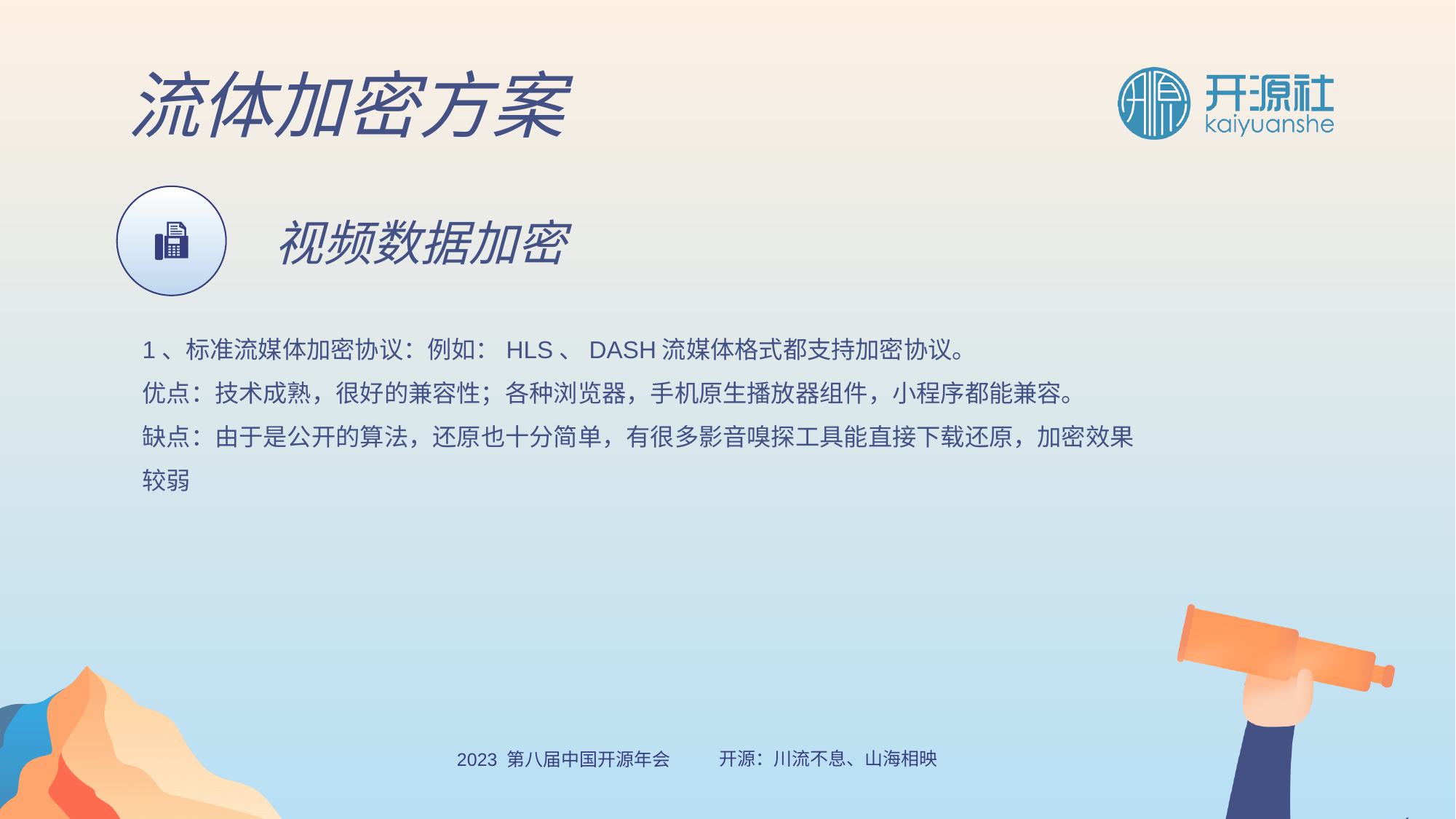

流体加密方案

视频数据加密
1、标准流媒体加密协议：例如：HLS、DASH流媒体格式都支持加密协议。
优点：技术成熟，很好的兼容性；各种浏览器，手机原生播放器组件，小程序都能兼容。
缺点：由于是公开的算法，还原也十分简单，有很多影音嗅探工具能直接下载还原，加密效果较弱